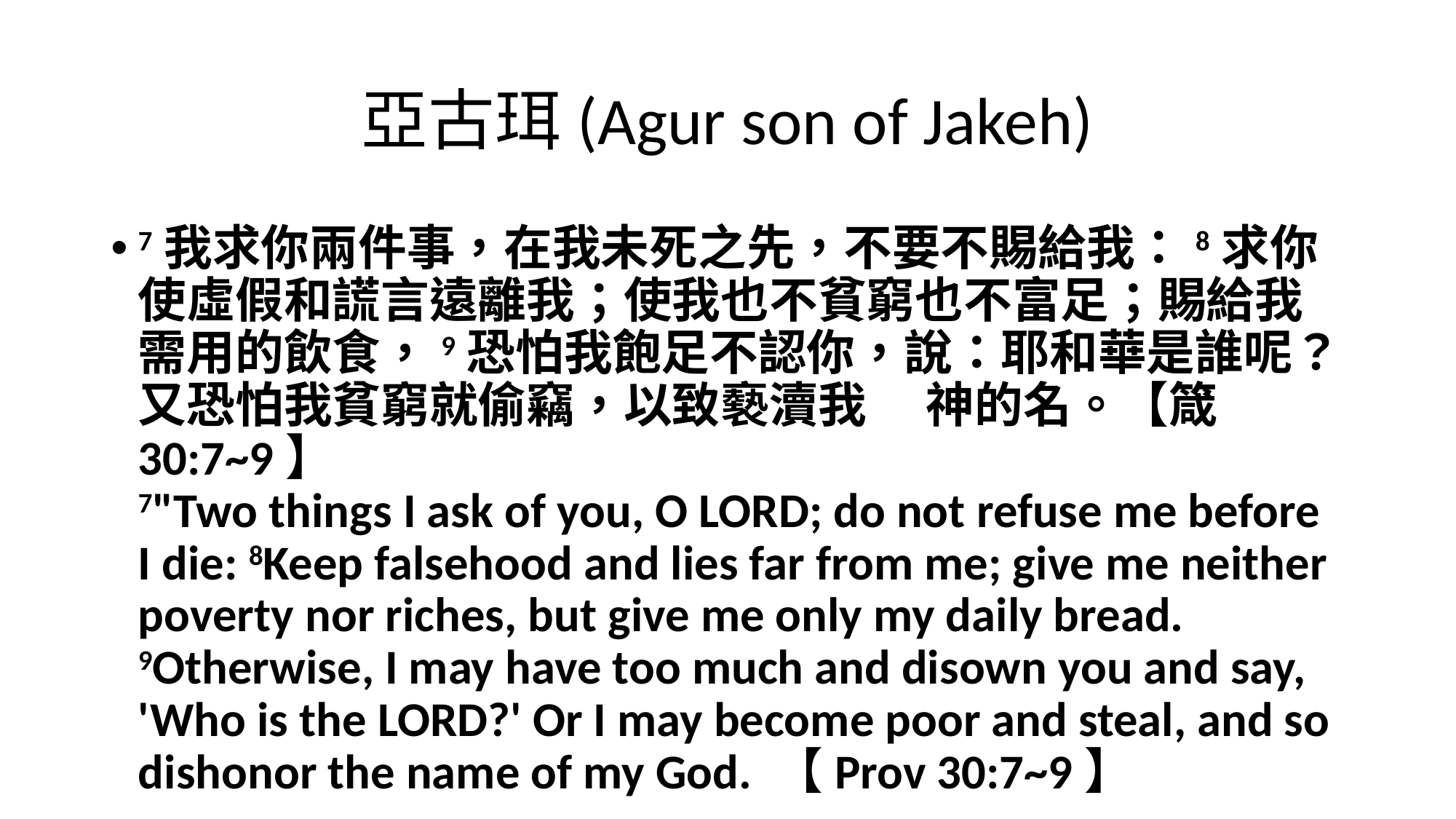

# 亞古珥(Agur son of Jakeh)
7我求你兩件事，在我未死之先，不要不賜給我：8求你使虛假和謊言遠離我；使我也不貧窮也不富足；賜給我需用的飲食，9恐怕我飽足不認你，說：耶和華是誰呢？又恐怕我貧窮就偷竊，以致褻瀆我　 神的名。【箴 30:7~9】
7"Two things I ask of you, O LORD; do not refuse me before I die: 8Keep falsehood and lies far from me; give me neither poverty nor riches, but give me only my daily bread. 9Otherwise, I may have too much and disown you and say, 'Who is the LORD?' Or I may become poor and steal, and so dishonor the name of my God. 【Prov 30:7~9】